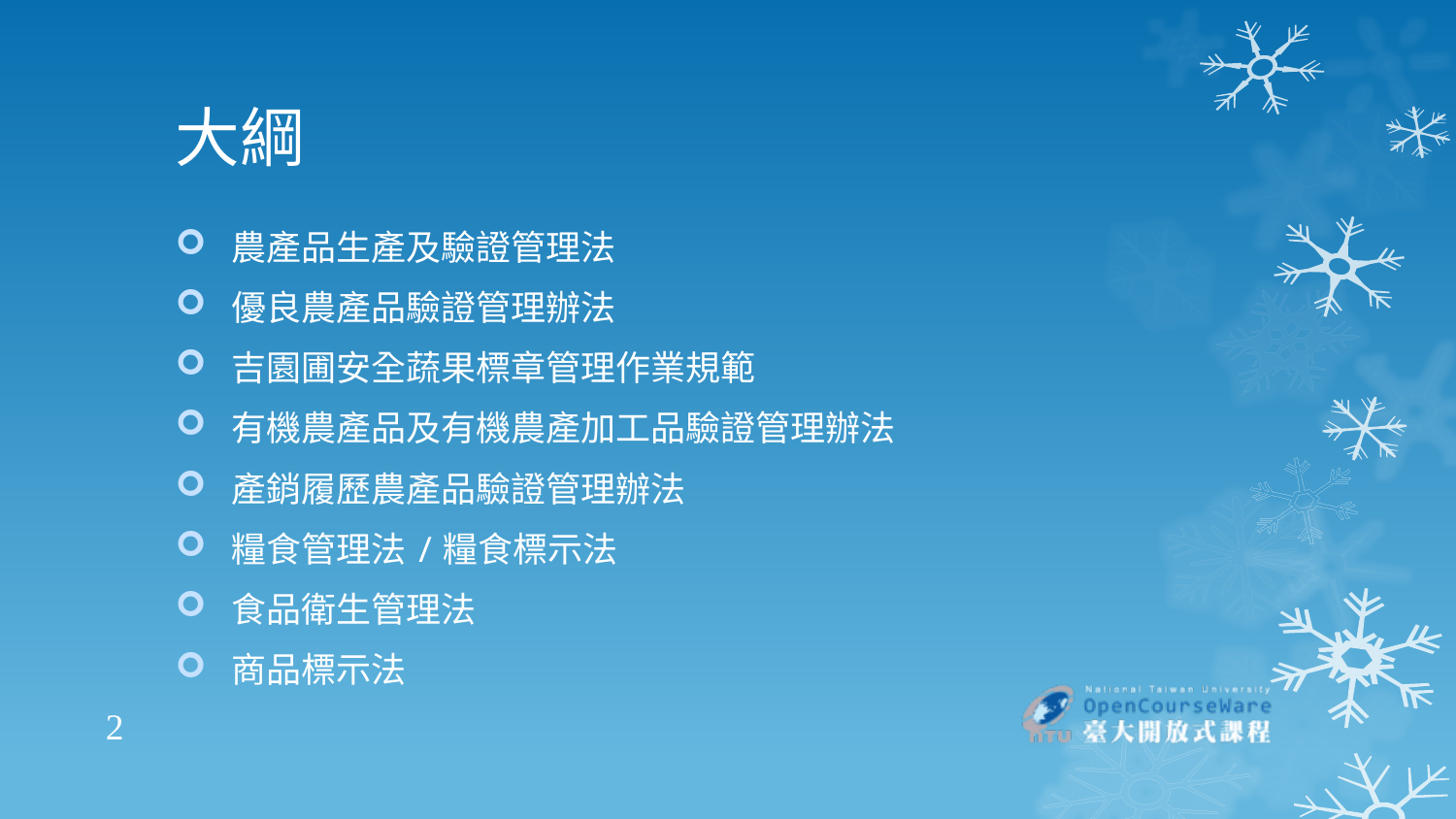

# 大綱
農產品生產及驗證管理法
優良農產品驗證管理辦法
吉園圃安全蔬果標章管理作業規範
有機農產品及有機農產加工品驗證管理辦法
產銷履歷農產品驗證管理辦法
糧食管理法/糧食標示法
食品衛生管理法
商品標示法
2